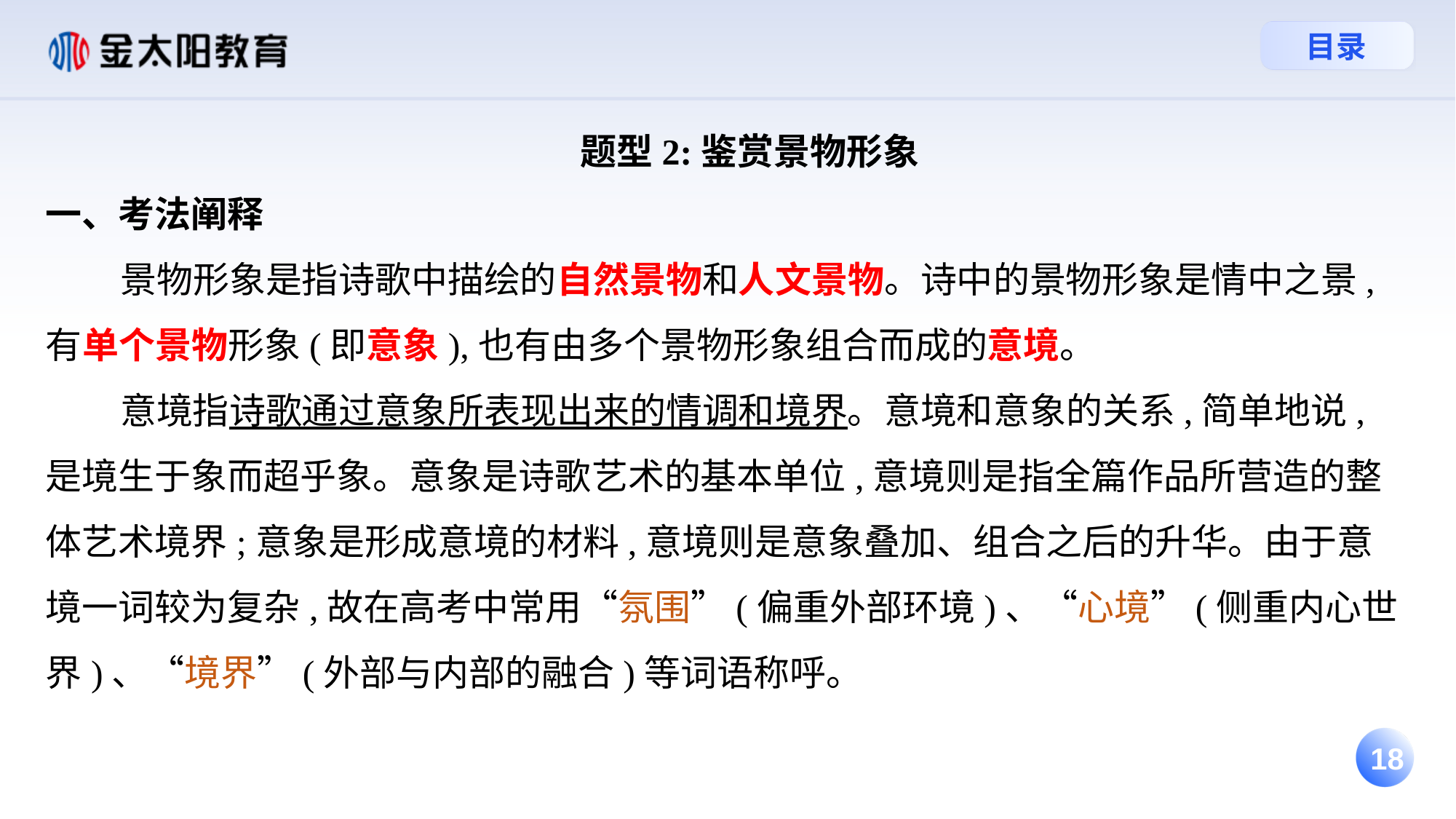

题型2:鉴赏景物形象
一、考法阐释
        景物形象是指诗歌中描绘的自然景物和人文景物。诗中的景物形象是情中之景,有单个景物形象(即意象),也有由多个景物形象组合而成的意境。
        意境指诗歌通过意象所表现出来的情调和境界。意境和意象的关系,简单地说,是境生于象而超乎象。意象是诗歌艺术的基本单位,意境则是指全篇作品所营造的整体艺术境界;意象是形成意境的材料,意境则是意象叠加、组合之后的升华。由于意境一词较为复杂,故在高考中常用“氛围”(偏重外部环境)、“心境”(侧重内心世界)、“境界”(外部与内部的融合)等词语称呼。